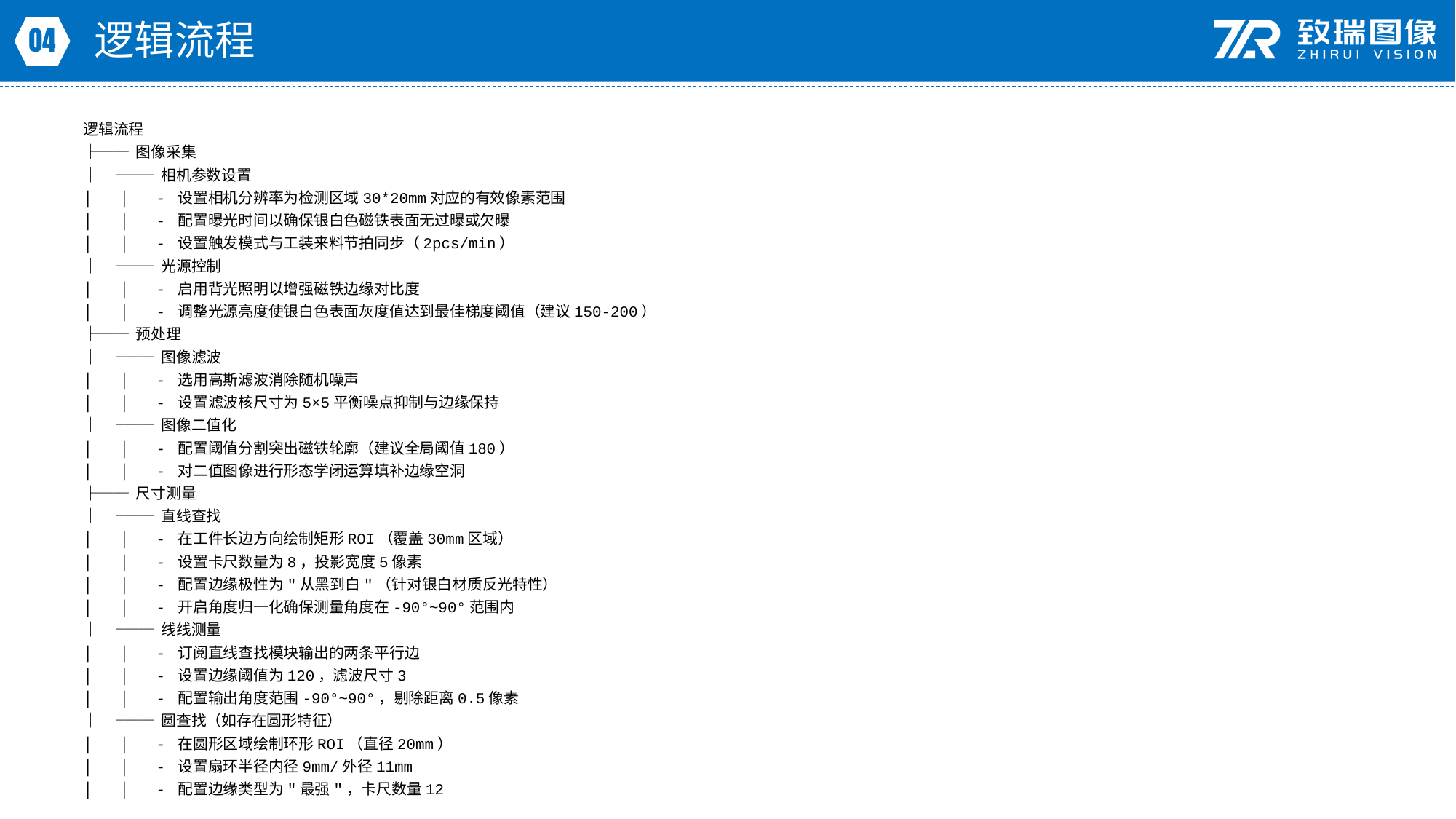

逻辑流程
04

逻辑流程
├── 图像采集
│   ├── 相机参数设置
│   │   - 设置相机分辨率为检测区域30*20mm对应的有效像素范围
│   │   - 配置曝光时间以确保银白色磁铁表面无过曝或欠曝
│   │   - 设置触发模式与工装来料节拍同步（2pcs/min）
│   ├── 光源控制
│   │   - 启用背光照明以增强磁铁边缘对比度
│   │   - 调整光源亮度使银白色表面灰度值达到最佳梯度阈值（建议150-200）
├── 预处理
│   ├── 图像滤波
│   │   - 选用高斯滤波消除随机噪声
│   │   - 设置滤波核尺寸为5×5平衡噪点抑制与边缘保持
│   ├── 图像二值化
│   │   - 配置阈值分割突出磁铁轮廓（建议全局阈值180）
│   │   - 对二值图像进行形态学闭运算填补边缘空洞
├── 尺寸测量
│   ├── 直线查找
│   │   - 在工件长边方向绘制矩形ROI（覆盖30mm区域）
│   │   - 设置卡尺数量为8，投影宽度5像素
│   │   - 配置边缘极性为"从黑到白"（针对银白材质反光特性）
│   │   - 开启角度归一化确保测量角度在-90°~90°范围内
│   ├── 线线测量
│   │   - 订阅直线查找模块输出的两条平行边
│   │   - 设置边缘阈值为120，滤波尺寸3
│   │   - 配置输出角度范围-90°~90°，剔除距离0.5像素
│   ├── 圆查找（如存在圆形特征）
│   │   - 在圆形区域绘制环形ROI（直径20mm）
│   │   - 设置扇环半径内径9mm/外径11mm
│   │   - 配置边缘类型为"最强"，卡尺数量12